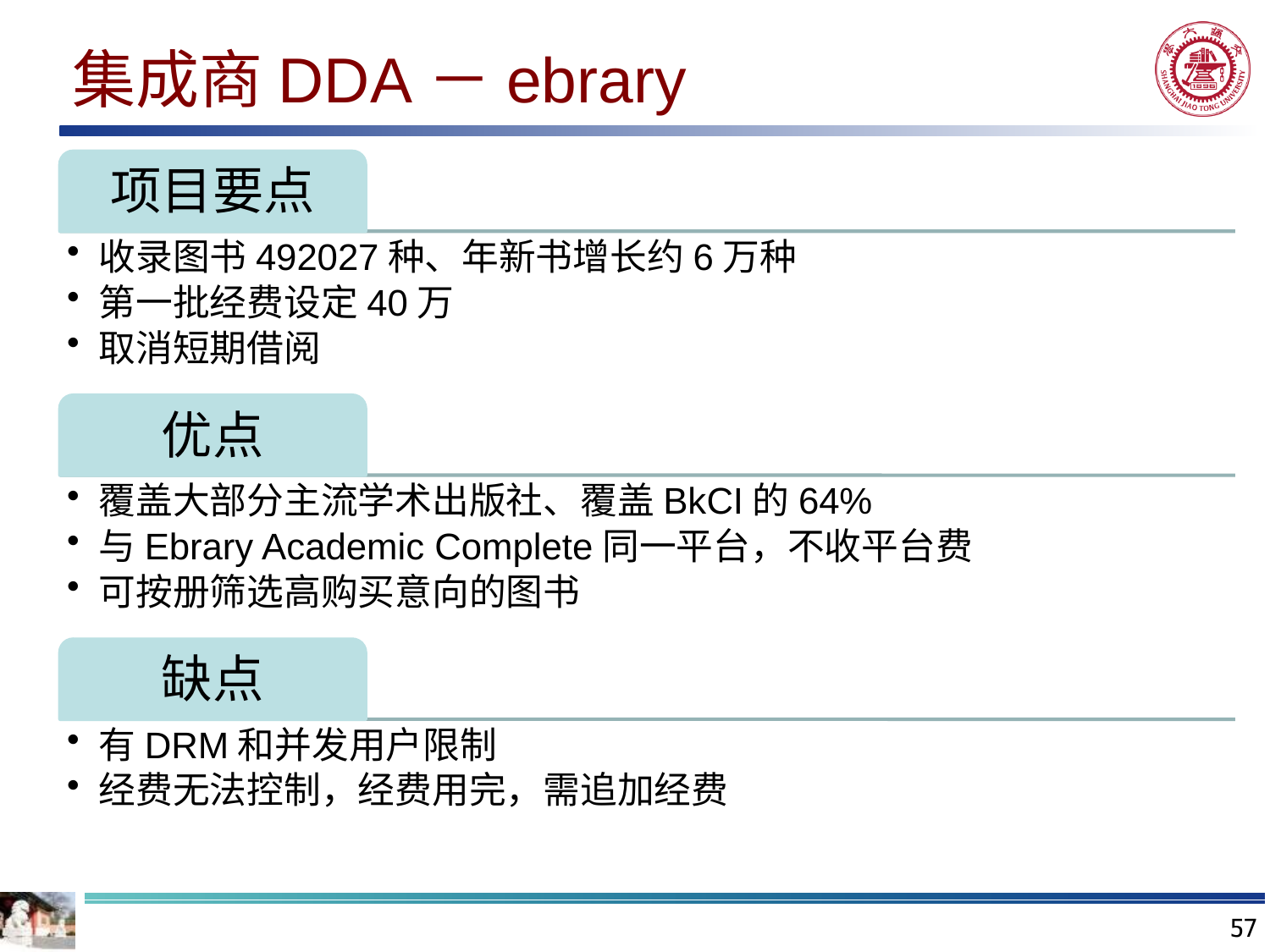

# 集成商DDA－ebrary

项目要点
收录图书492027种、年新书增长约6万种
第一批经费设定40万
取消短期借阅

优点
覆盖大部分主流学术出版社、覆盖BkCI的64%
与Ebrary Academic Complete同一平台，不收平台费
可按册筛选高购买意向的图书

缺点
有DRM和并发用户限制
经费无法控制，经费用完，需追加经费
57